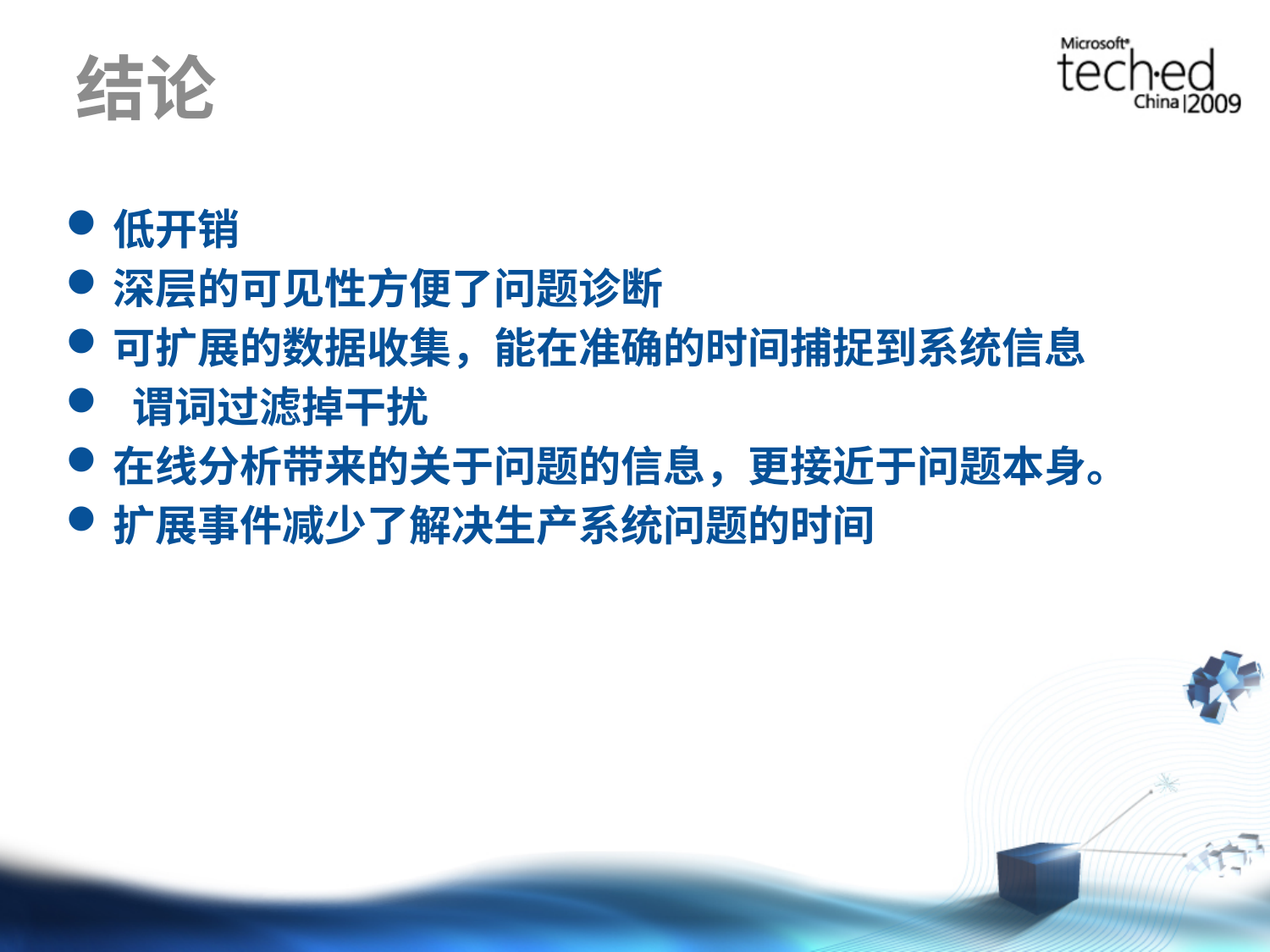

# 结论
低开销
深层的可见性方便了问题诊断
可扩展的数据收集，能在准确的时间捕捉到系统信息
 谓词过滤掉干扰
在线分析带来的关于问题的信息，更接近于问题本身。
扩展事件减少了解决生产系统问题的时间